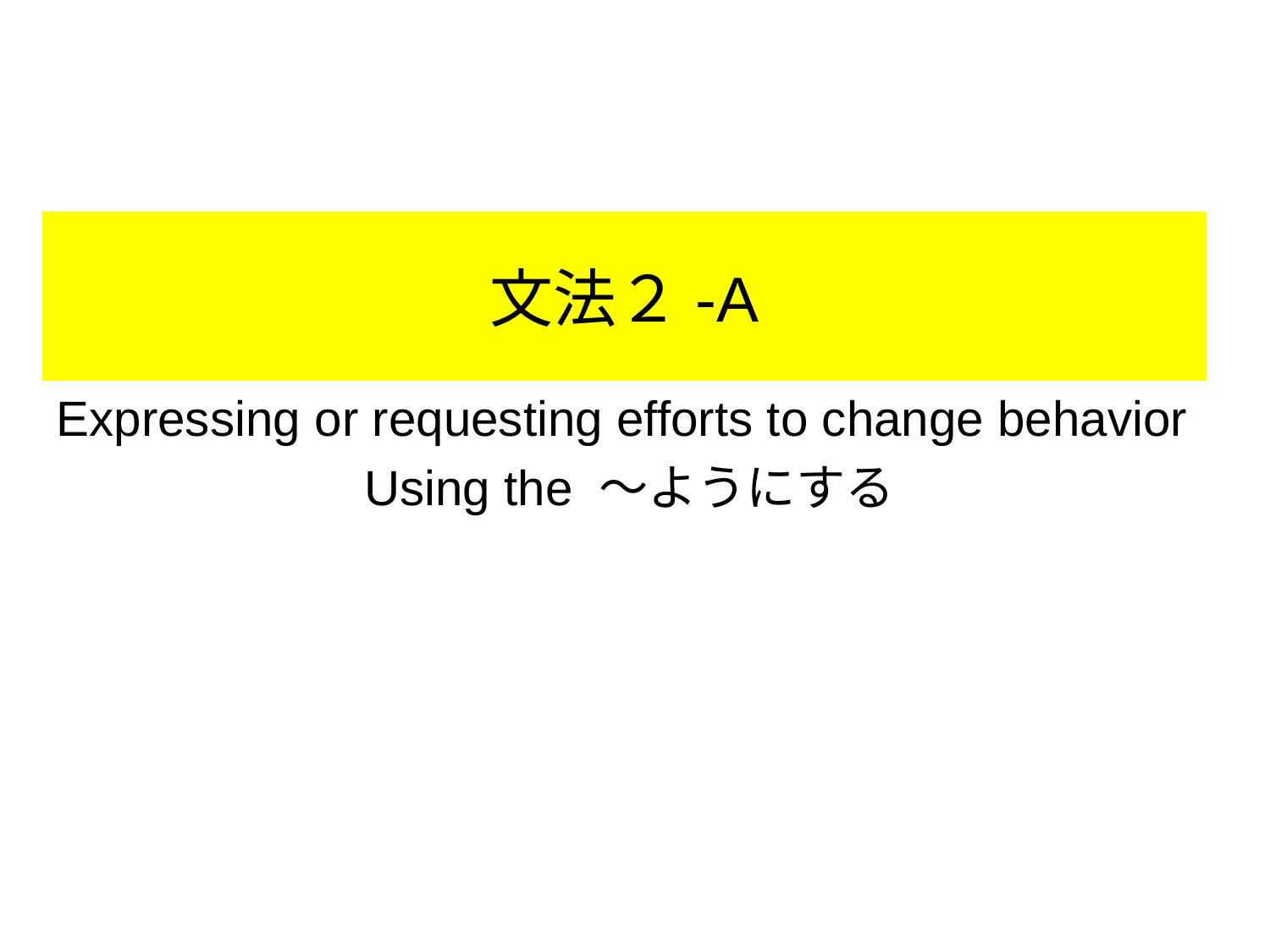

# 文法２-A
Expressing or requesting efforts to change behavior
Using the ～ようにする